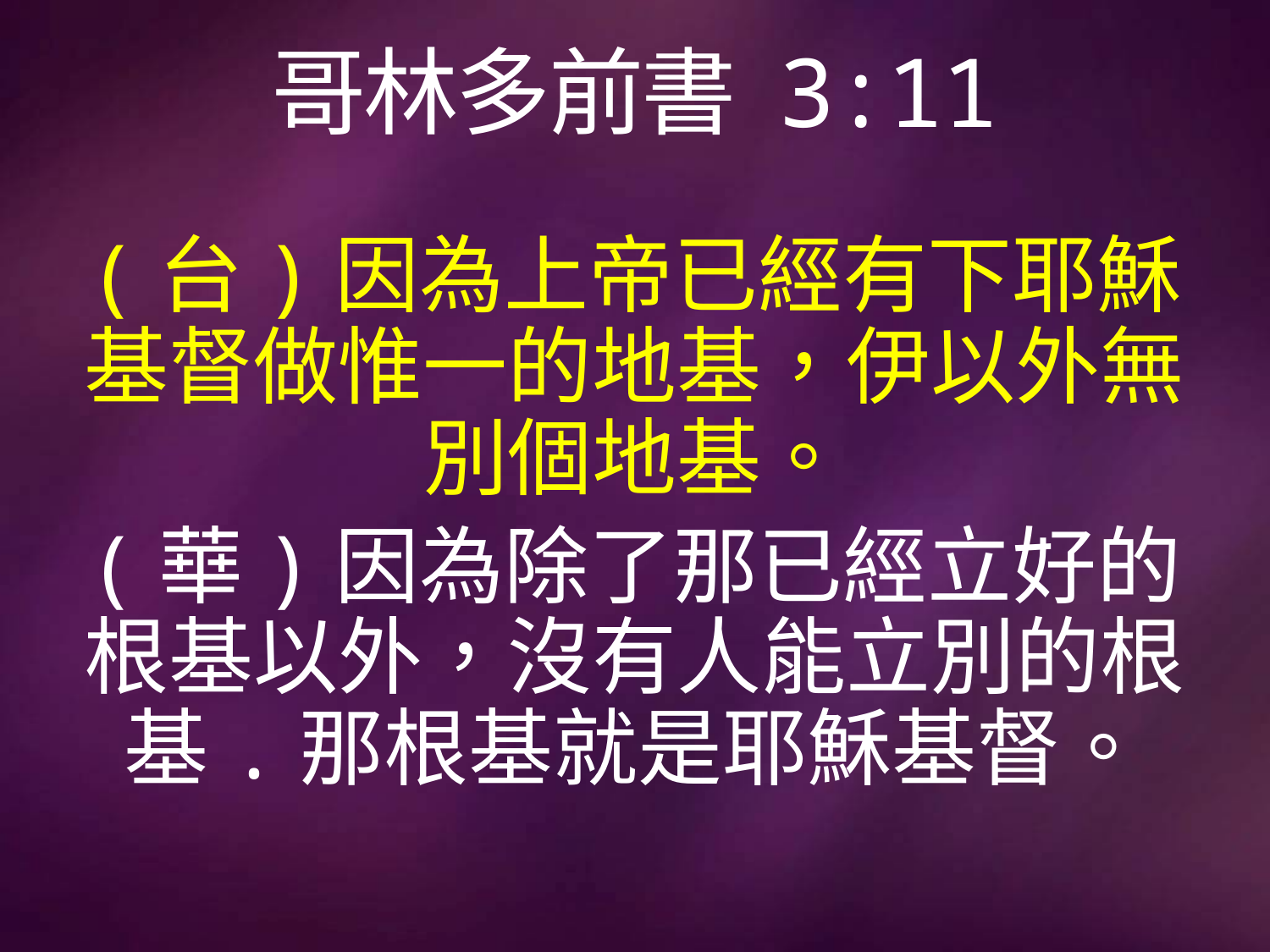

# 哥林多前書 3:11
(台)因為上帝已經有下耶穌基督做惟一的地基，伊以外無別個地基。
(華)因為除了那已經立好的根基以外，沒有人能立別的根基.那根基就是耶穌基督。